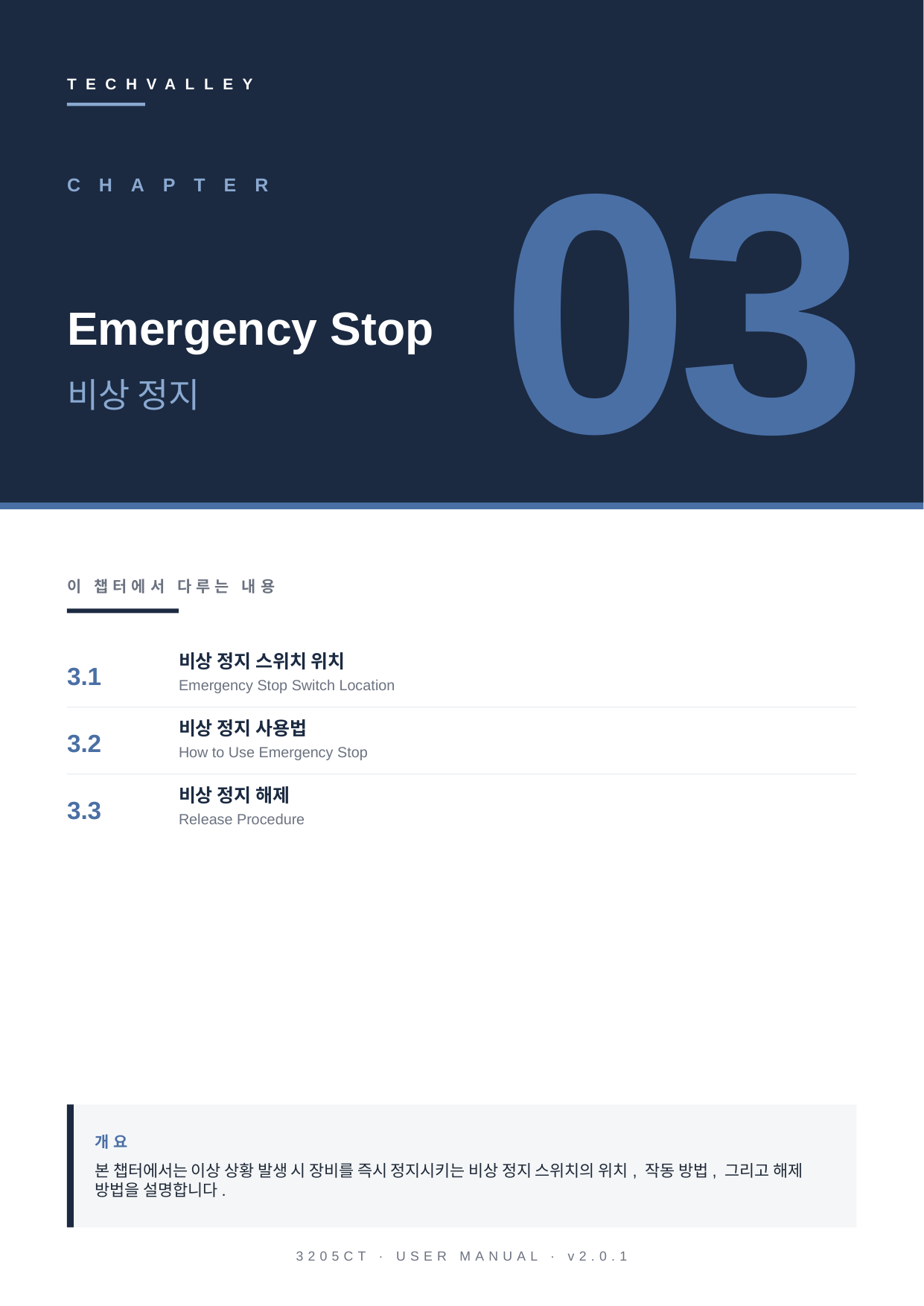

TECHVALLEY

03
CHAPTER
Emergency Stop
비상 정지

이 챕터에서 다루는 내용

3.1
비상 정지 스위치 위치
Emergency Stop Switch Location

3.2
비상 정지 사용법
How to Use Emergency Stop

3.3
비상 정지 해제
Release Procedure

개요
본 챕터에서는 이상 상황 발생 시 장비를 즉시 정지시키는 비상 정지 스위치의 위치, 작동 방법, 그리고 해제 방법을 설명합니다.
3205CT · USER MANUAL · v2.0.1